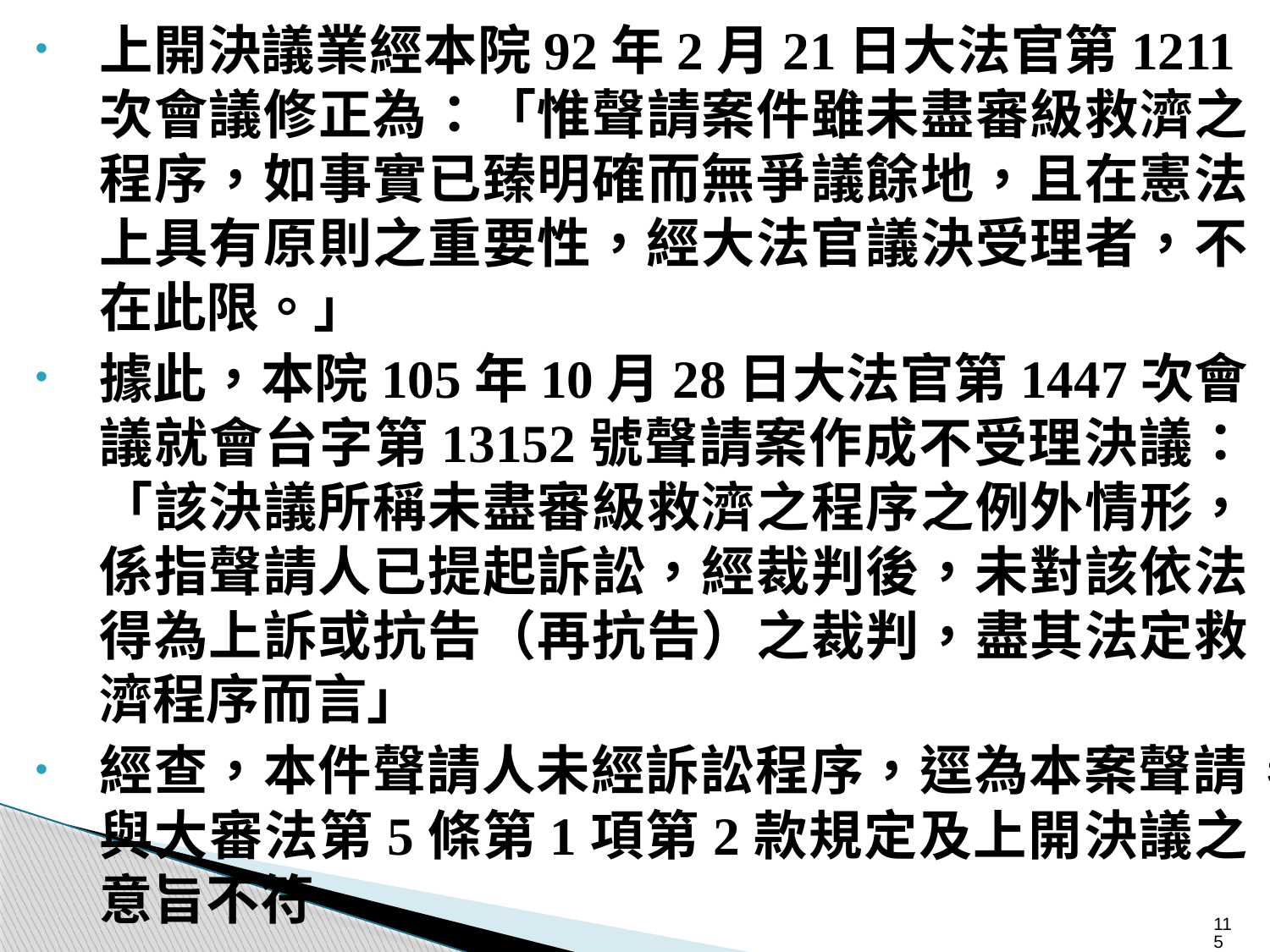

上開決議業經本院92年2月21日大法官第1211次會議修正為：「惟聲請案件雖未盡審級救濟之程序，如事實已臻明確而無爭議餘地，且在憲法上具有原則之重要性，經大法官議決受理者，不在此限。」
據此，本院105年10月28日大法官第1447次會議就會台字第13152號聲請案作成不受理決議：「該決議所稱未盡審級救濟之程序之例外情形，係指聲請人已提起訴訟，經裁判後，未對該依法得為上訴或抗告（再抗告）之裁判，盡其法定救濟程序而言」
經查，本件聲請人未經訴訟程序，逕為本案聲請，與大審法第5條第1項第2款規定及上開決議之意旨不符
115